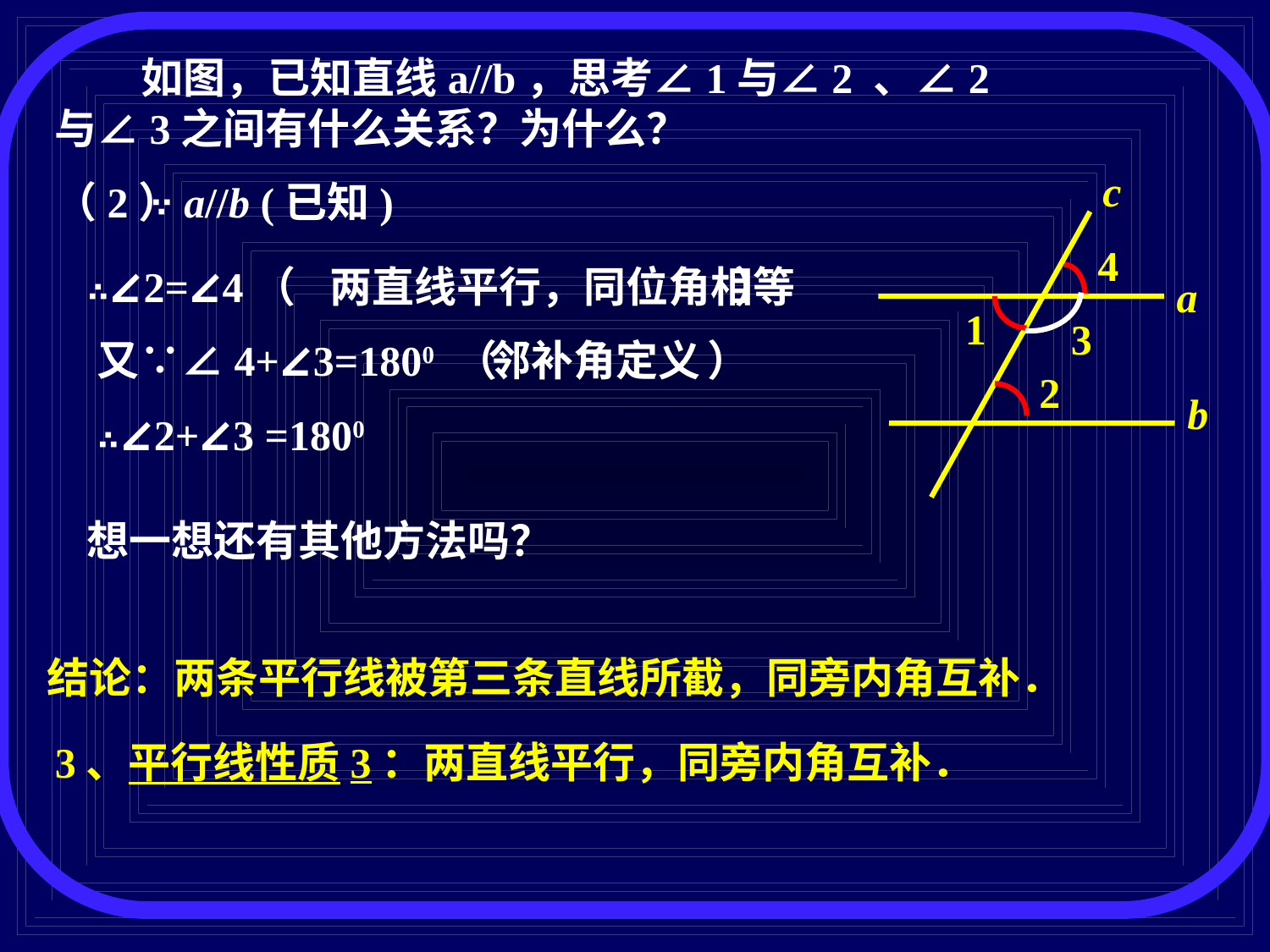

如图，已知直线a//b，思考∠1与∠2 、∠2与∠3之间有什么关系？为什么？
c

a
b

3
1

2
（2）
∵ a//b (已知)
4

∴∠2=∠4（                                              ）
两直线平行，同位角相等
又∵∠4+∠3=1800 （                      ）
邻补角定义
∴∠2+∠3 =1800
想一想还有其他方法吗？
结论：两条平行线被第三条直线所截，同旁内角互补．

3、平行线性质3：两直线平行，同旁内角互补．